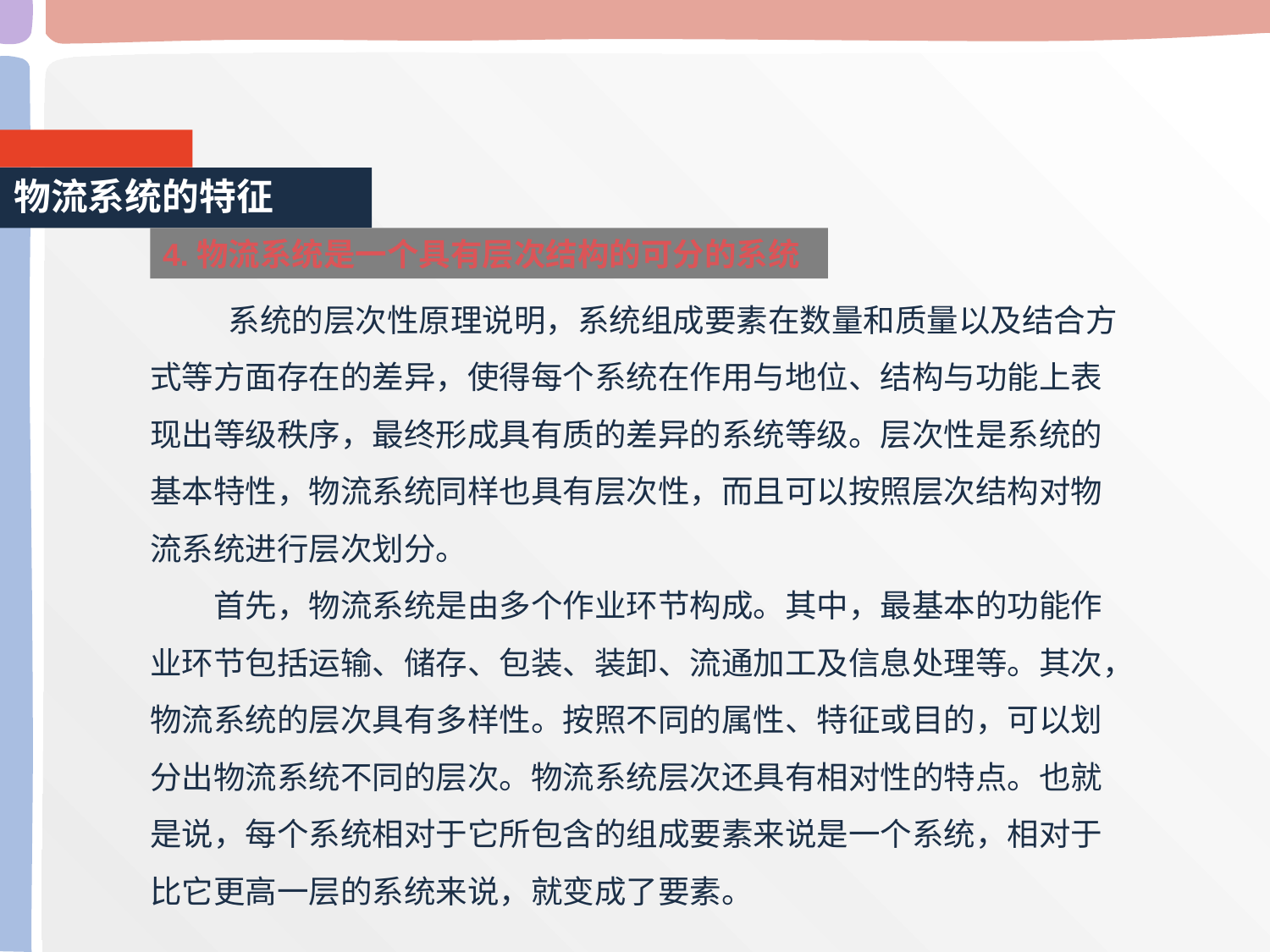

物流系统的特征

4.物流系统是一个具有层次结构的可分的系统
 系统的层次性原理说明，系统组成要素在数量和质量以及结合方式等方面存在的差异，使得每个系统在作用与地位、结构与功能上表现出等级秩序，最终形成具有质的差异的系统等级。层次性是系统的基本特性，物流系统同样也具有层次性，而且可以按照层次结构对物流系统进行层次划分。
首先，物流系统是由多个作业环节构成。其中，最基本的功能作业环节包括运输、储存、包装、装卸、流通加工及信息处理等。其次，物流系统的层次具有多样性。按照不同的属性、特征或目的，可以划分出物流系统不同的层次。物流系统层次还具有相对性的特点。也就是说，每个系统相对于它所包含的组成要素来说是一个系统，相对于比它更高一层的系统来说，就变成了要素。